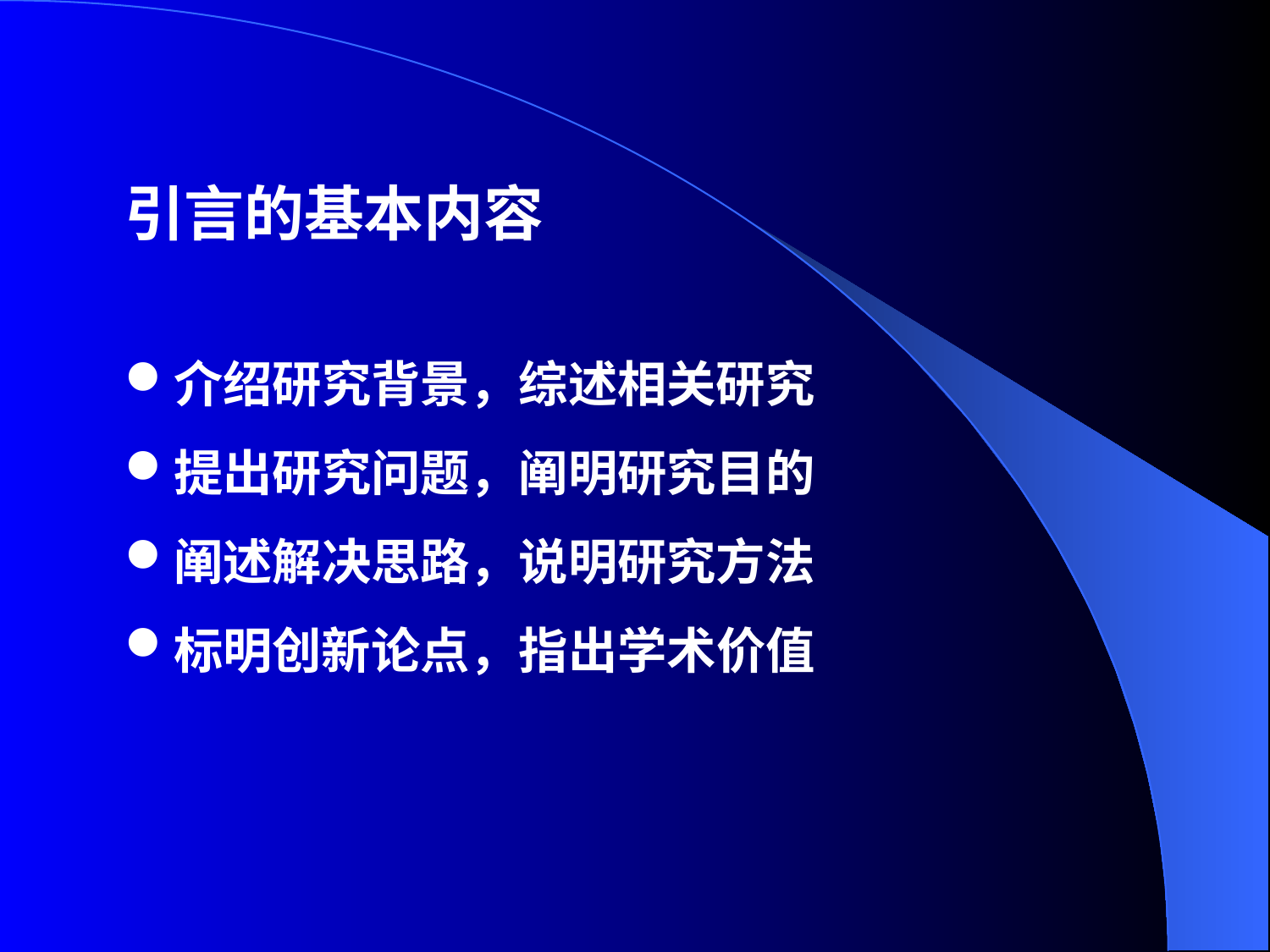

引言的基本内容

介绍研究背景，综述相关研究
提出研究问题，阐明研究目的
阐述解决思路，说明研究方法
标明创新论点，指出学术价值